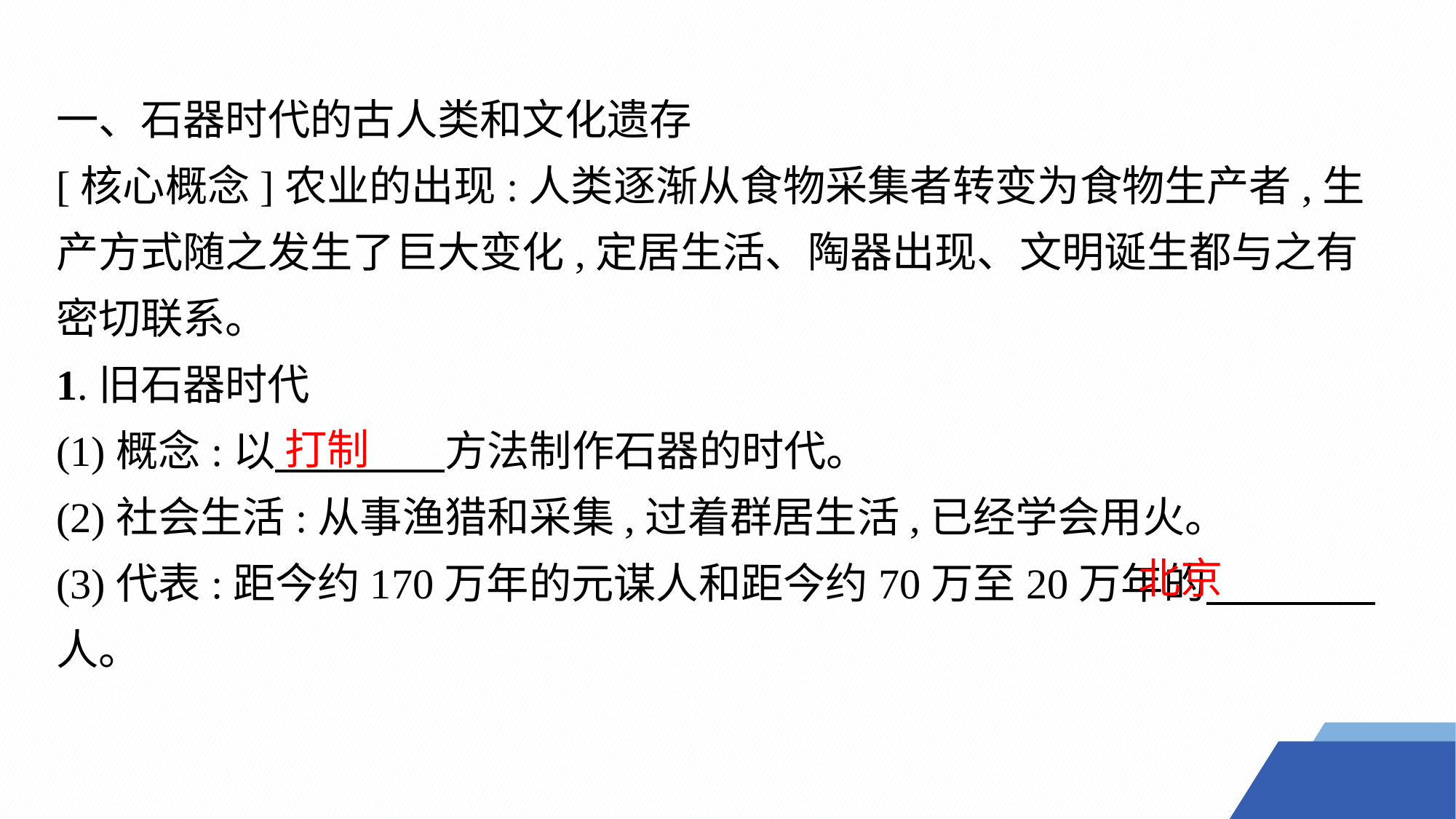

一、石器时代的古人类和文化遗存
[核心概念]农业的出现:人类逐渐从食物采集者转变为食物生产者,生产方式随之发生了巨大变化,定居生活、陶器出现、文明诞生都与之有密切联系。
1.旧石器时代
(1)概念:以　　　　方法制作石器的时代。
(2)社会生活:从事渔猎和采集,过着群居生活,已经学会用火。
(3)代表:距今约170万年的元谋人和距今约70万至20万年的　　　　人。
打制
北京